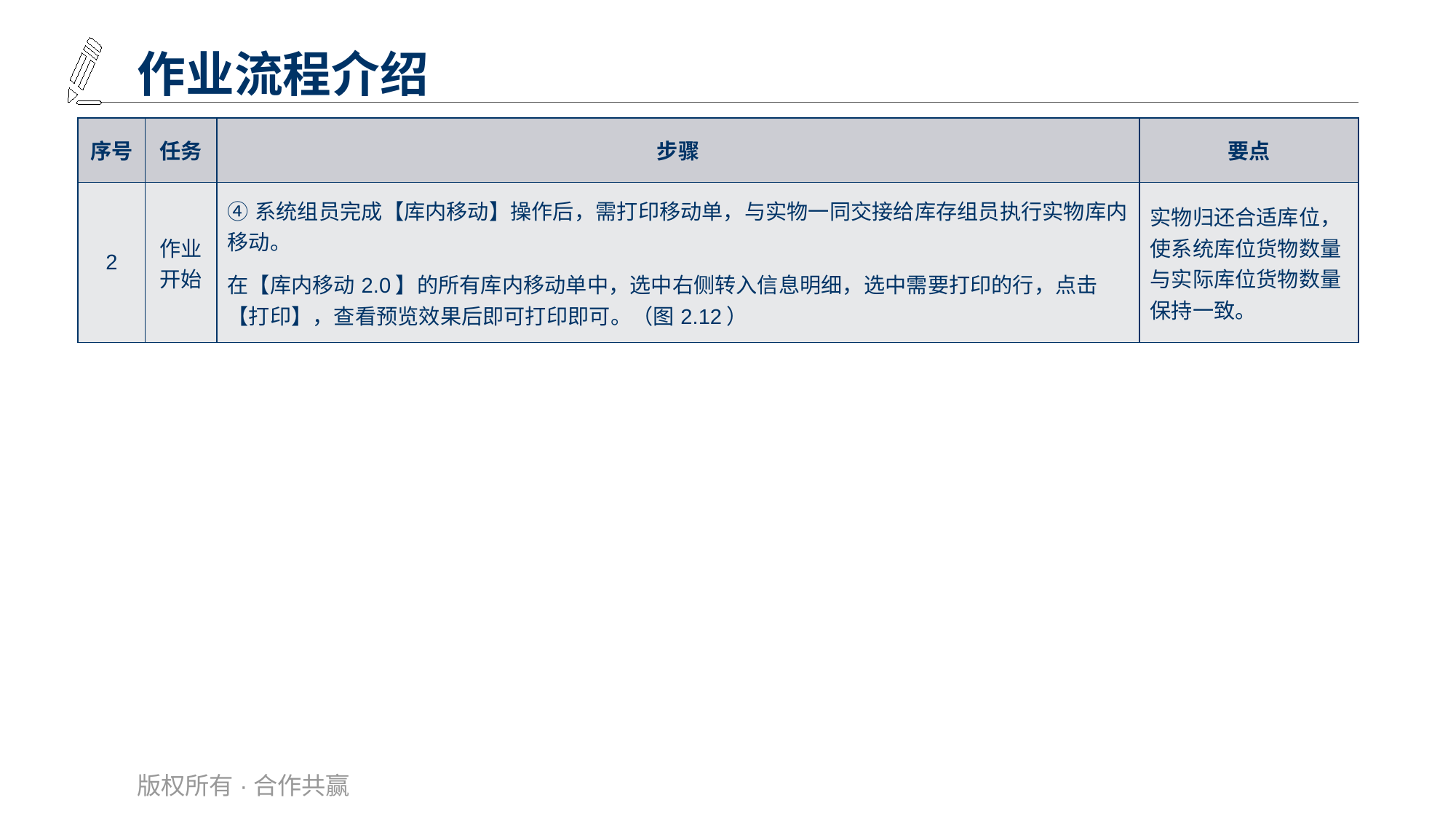

作业流程介绍
| 序号 | 任务 | 步骤 | 要点 |
| --- | --- | --- | --- |
| 2 | 作业开始 | ④系统组员完成【库内移动】操作后，需打印移动单，与实物一同交接给库存组员执行实物库内移动。 在【库内移动2.0】的所有库内移动单中，选中右侧转入信息明细，选中需要打印的行，点击【打印】，查看预览效果后即可打印即可。（图2.12） | 实物归还合适库位，使系统库位货物数量与实际库位货物数量保持一致。 |